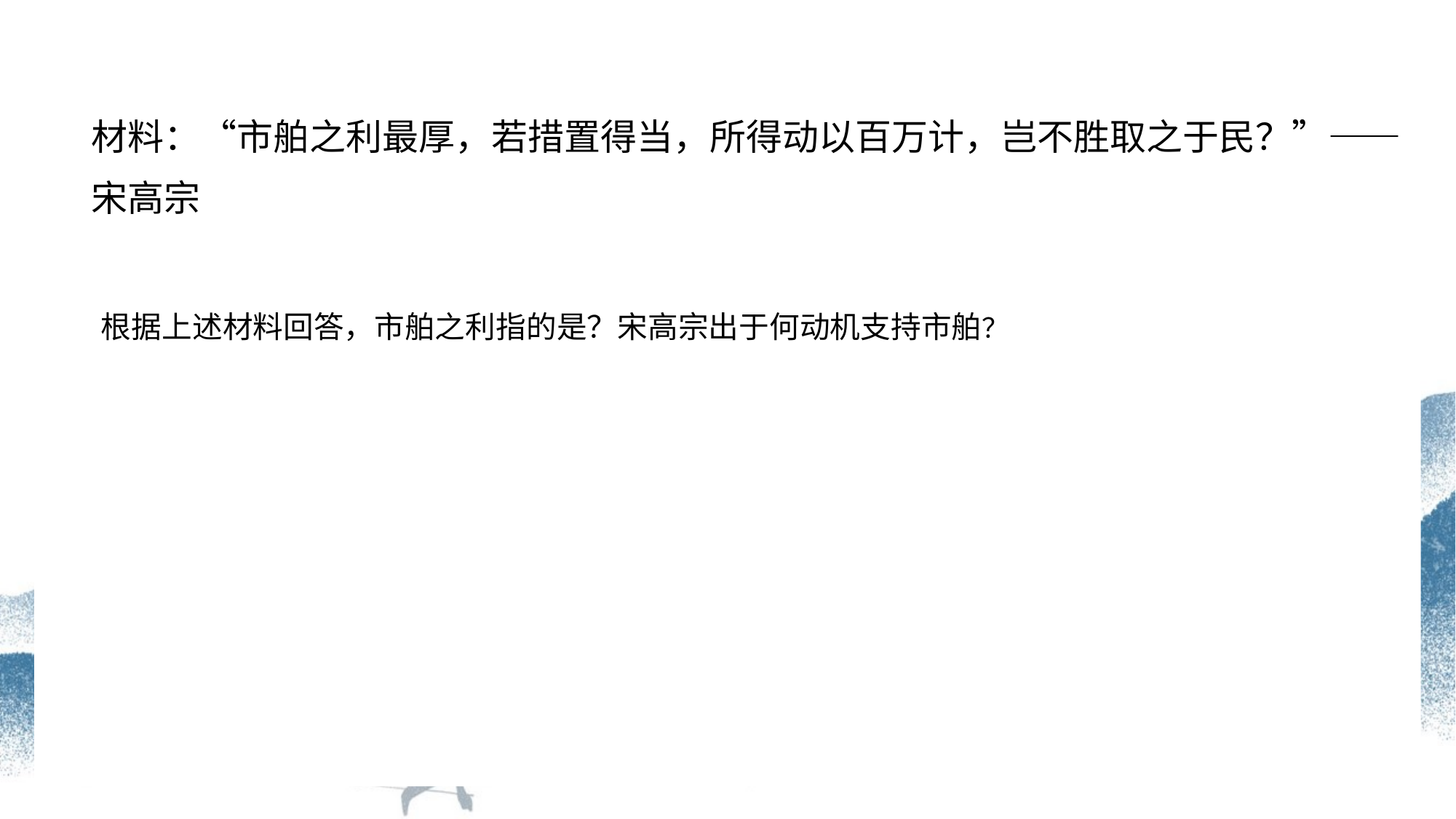

材料：“市舶之利最厚，若措置得当，所得动以百万计，岂不胜取之于民？”——宋高宗
根据上述材料回答，市舶之利指的是？宋高宗出于何动机支持市舶？